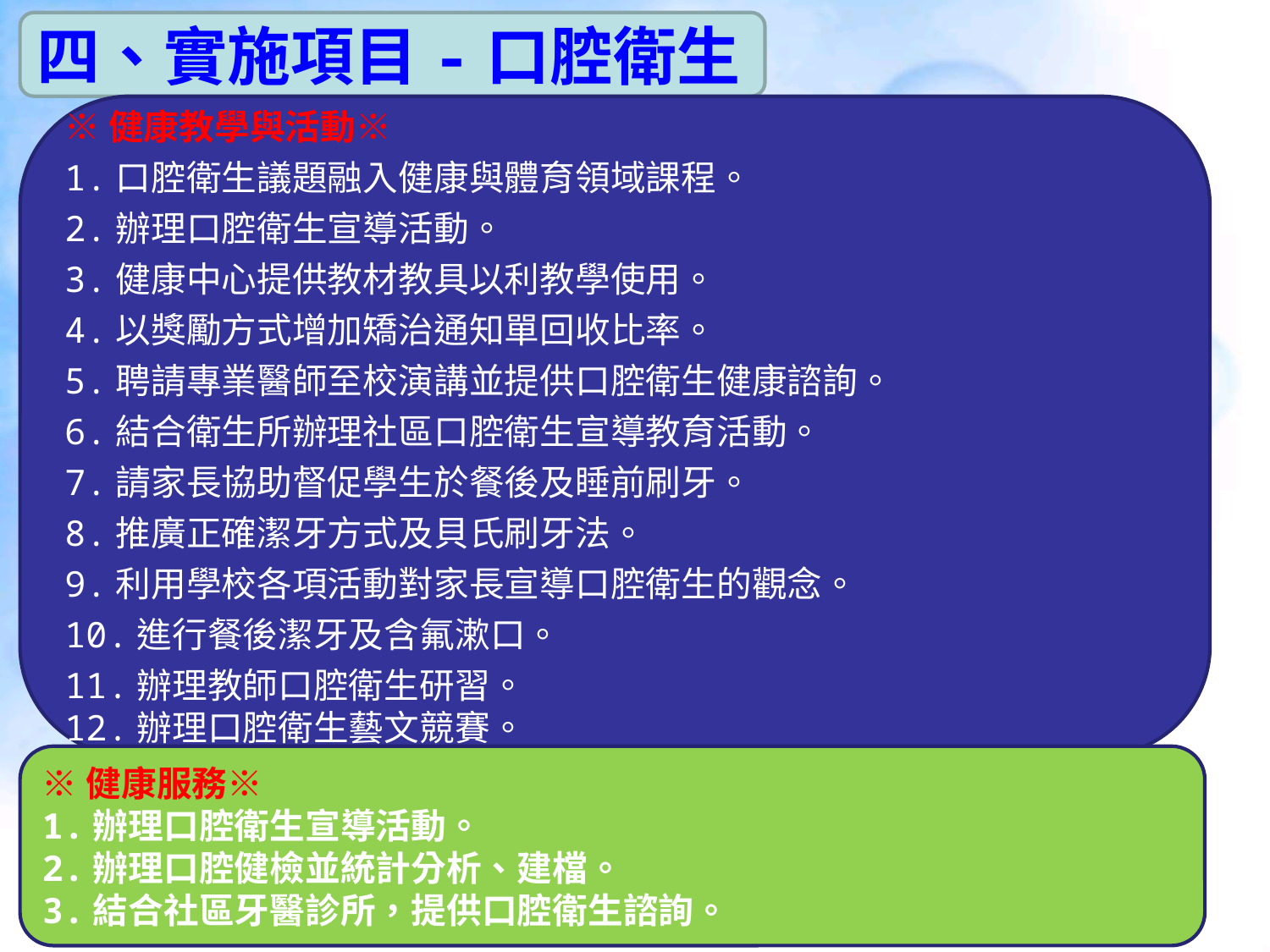

四、實施項目-口腔衛生
※健康教學與活動※
1.口腔衛生議題融入健康與體育領域課程。
2.辦理口腔衛生宣導活動。
3.健康中心提供教材教具以利教學使用。
4.以獎勵方式增加矯治通知單回收比率。
5.聘請專業醫師至校演講並提供口腔衛生健康諮詢。
6.結合衛生所辦理社區口腔衛生宣導教育活動。
7.請家長協助督促學生於餐後及睡前刷牙。
8.推廣正確潔牙方式及貝氏刷牙法。
9.利用學校各項活動對家長宣導口腔衛生的觀念。
10.進行餐後潔牙及含氟漱口。
11.辦理教師口腔衛生研習。
12.辦理口腔衛生藝文競賽。

※健康服務※
1.辦理口腔衛生宣導活動。
2.辦理口腔健檢並統計分析、建檔。
3.結合社區牙醫診所，提供口腔衛生諮詢。